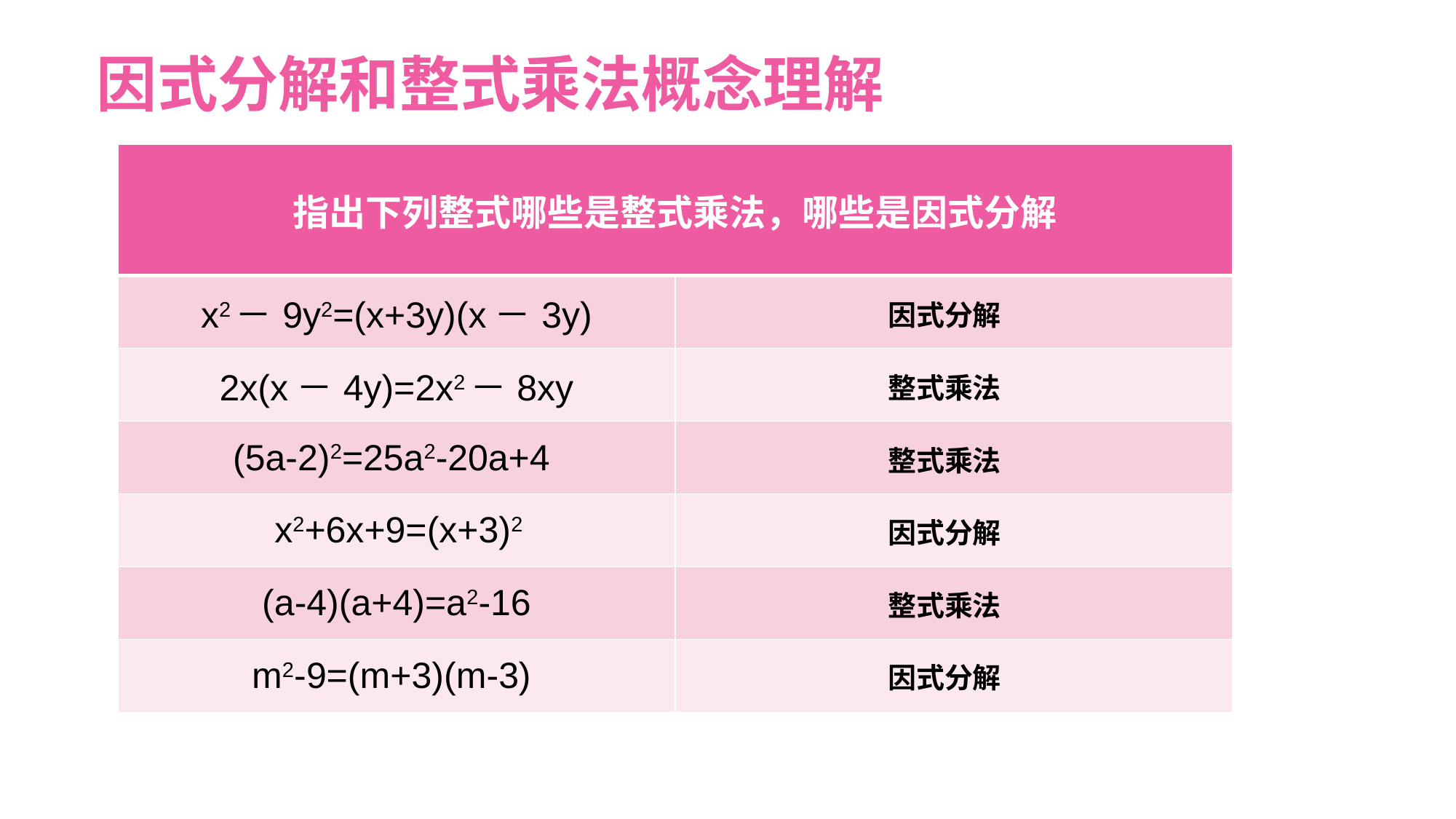

因式分解和整式乘法概念理解
| 指出下列整式哪些是整式乘法，哪些是因式分解 |  |
| --- | --- |
| x2－9y2=(x+3y)(x－3y) |  |
| 2x(x－4y)=2x2－8xy |  |
| (5a-2)2=25a2-20a+4 |  |
| x2+6x+9=(x+3)2 |  |
| (a-4)(a+4)=a2-16 |  |
| m2-9=(m+3)(m-3) |  |
因式分解
整式乘法
整式乘法
因式分解
整式乘法
因式分解